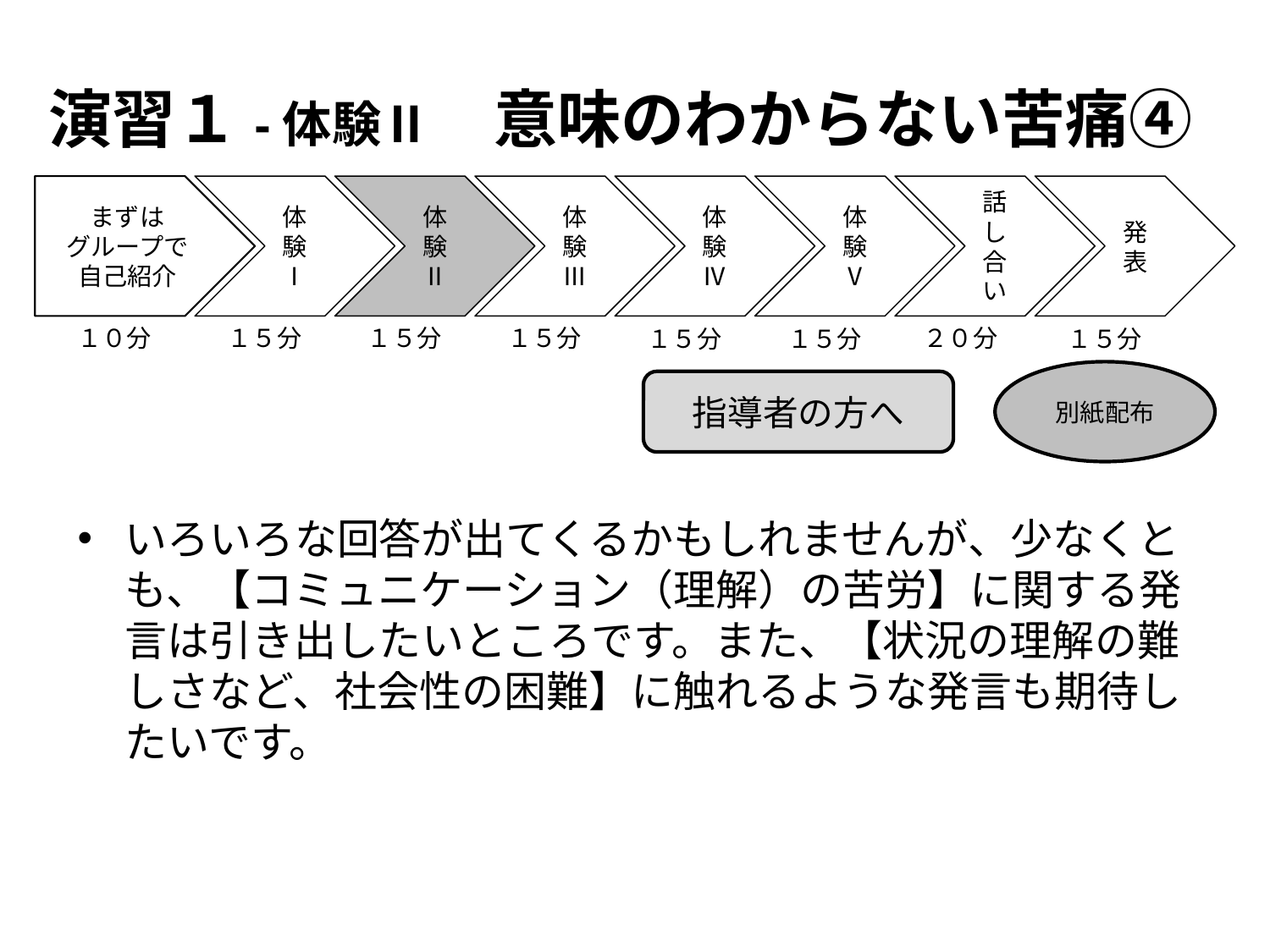

# 演習１-体験Ⅱ　意味のわからない苦痛④
まずは
グループで
自己紹介
体験Ⅰ
体験Ⅱ
体験Ⅲ
体験Ⅳ
体験Ⅴ
話し合い
発表
２０分
１５分
１０分
１５分
１５分
１５分
１５分
１５分
別紙配布
指導者の方へ
いろいろな回答が出てくるかもしれませんが、少なくとも、【コミュニケーション（理解）の苦労】に関する発言は引き出したいところです。また、【状況の理解の難しさなど、社会性の困難】に触れるような発言も期待したいです。